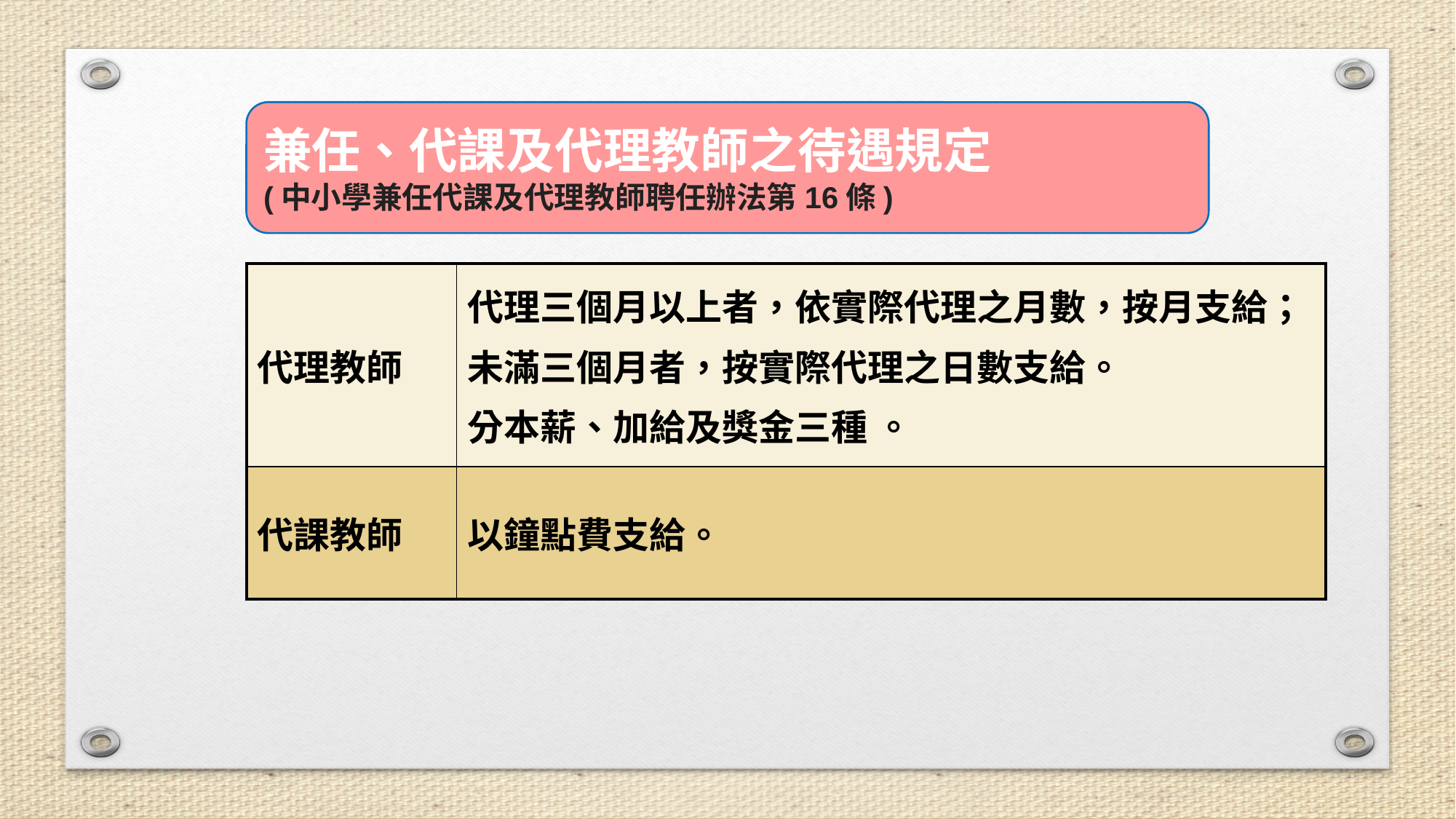

兼任、代課及代理教師之待遇規定
(中小學兼任代課及代理教師聘任辦法第16條)
| 代理教師 | 代理三個月以上者，依實際代理之月數，按月支給； 未滿三個月者，按實際代理之日數支給。 分本薪、加給及獎金三種 。 |
| --- | --- |
| 代課教師 | 以鐘點費支給。 |